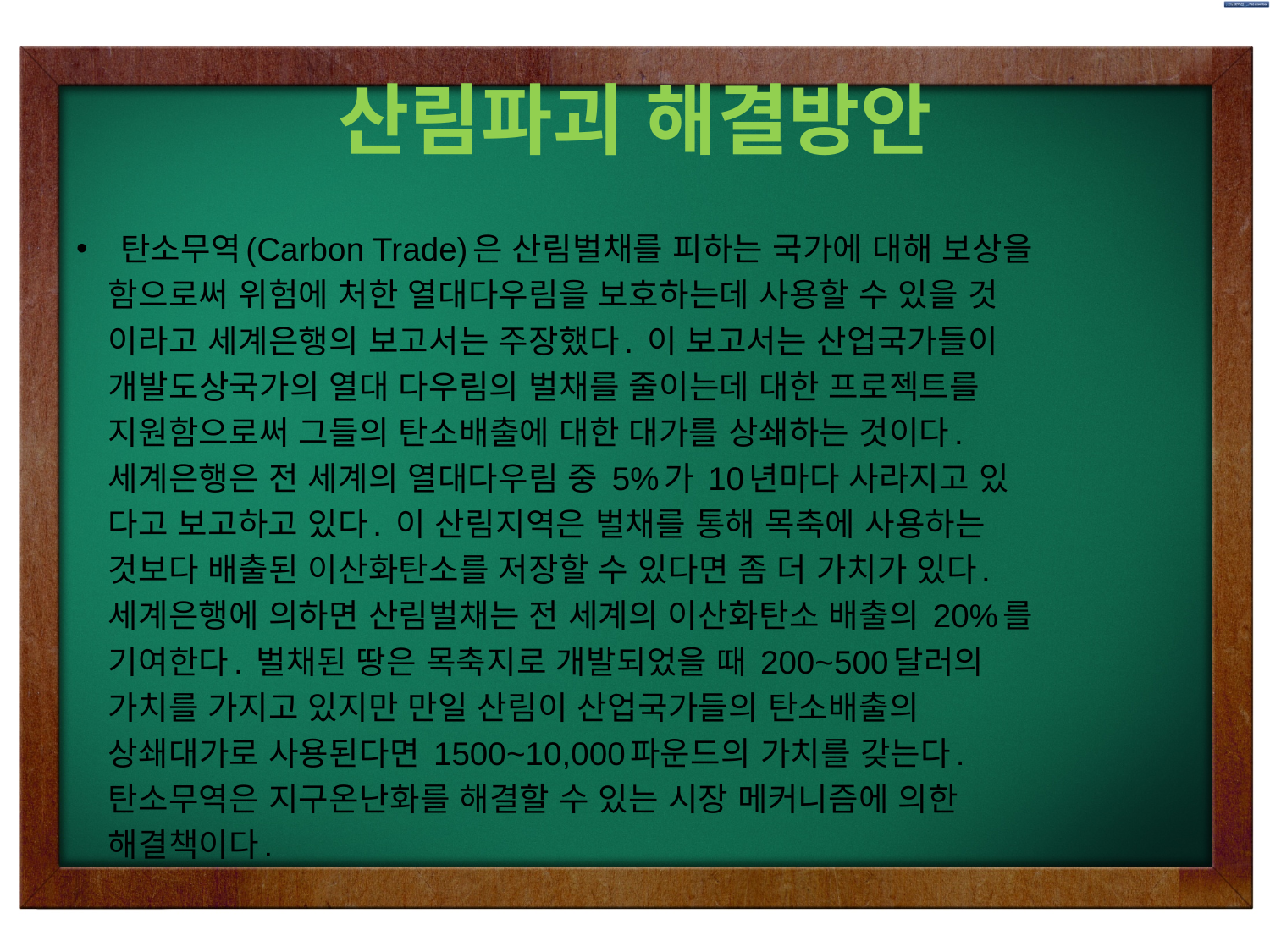

# 산림파괴 해결방안
탄소무역(Carbon Trade)은 산림벌채를 피하는 국가에 대해 보상을
   함으로써 위험에 처한 열대다우림을 보호하는데 사용할 수 있을 것
   이라고 세계은행의 보고서는 주장했다. 이 보고서는 산업국가들이
   개발도상국가의 열대 다우림의 벌채를 줄이는데 대한 프로젝트를
   지원함으로써 그들의 탄소배출에 대한 대가를 상쇄하는 것이다.
   세계은행은 전 세계의 열대다우림 중 5%가 10년마다 사라지고 있
   다고 보고하고 있다. 이 산림지역은 벌채를 통해 목축에 사용하는
   것보다 배출된 이산화탄소를 저장할 수 있다면 좀 더 가치가 있다.
   세계은행에 의하면 산림벌채는 전 세계의 이산화탄소 배출의 20%를
   기여한다. 벌채된 땅은 목축지로 개발되었을 때 200~500달러의
   가치를 가지고 있지만 만일 산림이 산업국가들의 탄소배출의
   상쇄대가로 사용된다면 1500~10,000파운드의 가치를 갖는다.
   탄소무역은 지구온난화를 해결할 수 있는 시장 메커니즘에 의한
   해결책이다.